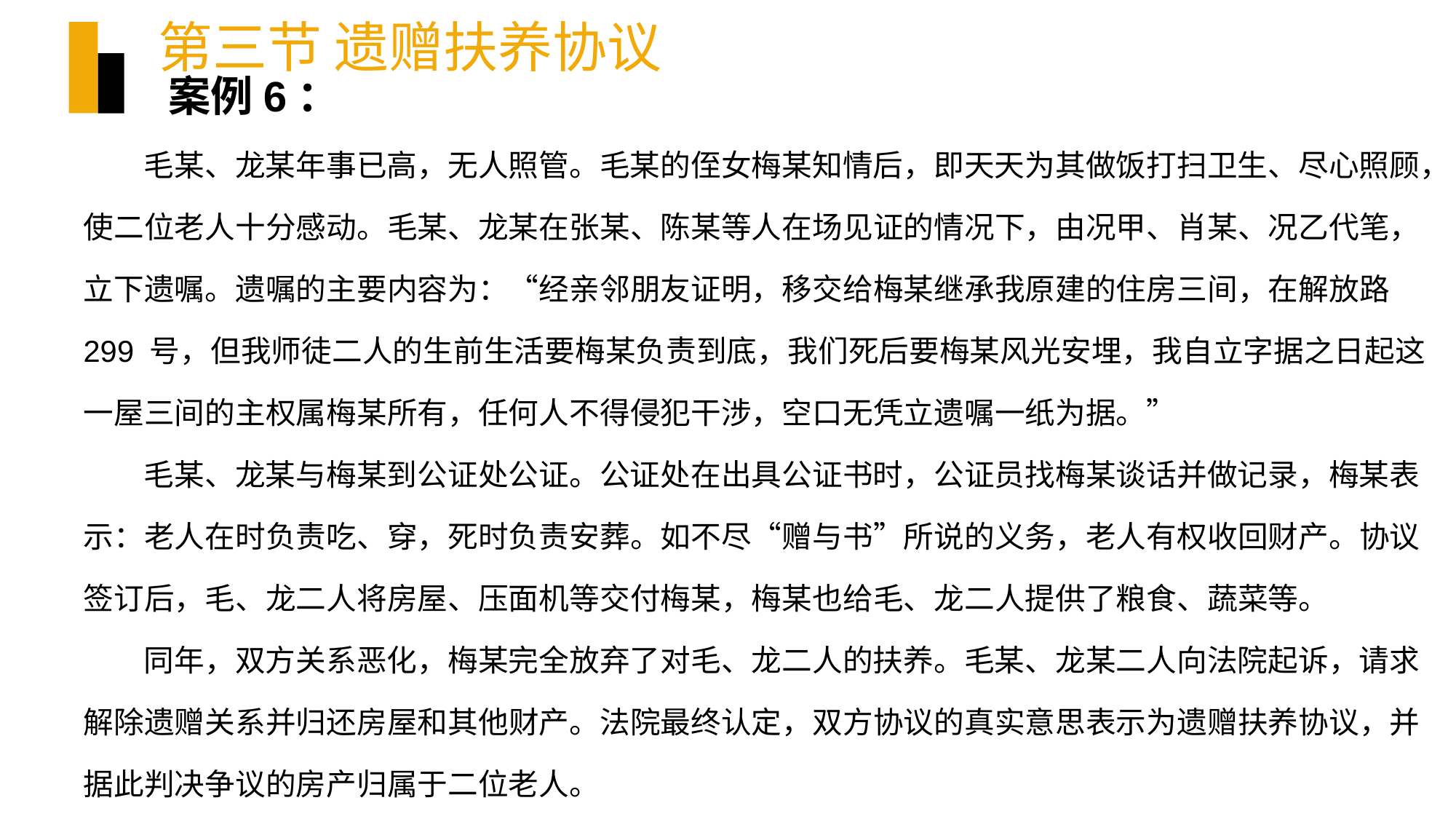

# 第三节 遗赠扶养协议
案例6：
毛某、龙某年事已高，无人照管。毛某的侄女梅某知情后，即天天为其做饭打扫卫生、尽心照顾，使二位老人十分感动。毛某、龙某在张某、陈某等人在场见证的情况下，由况甲、肖某、况乙代笔，立下遗嘱。遗嘱的主要内容为：“经亲邻朋友证明，移交给梅某继承我原建的住房三间，在解放路 299 号，但我师徒二人的生前生活要梅某负责到底，我们死后要梅某风光安埋，我自立字据之日起这一屋三间的主权属梅某所有，任何人不得侵犯干涉，空口无凭立遗嘱一纸为据。”
毛某、龙某与梅某到公证处公证。公证处在出具公证书时，公证员找梅某谈话并做记录，梅某表示：老人在时负责吃、穿，死时负责安葬。如不尽“赠与书”所说的义务，老人有权收回财产。协议签订后，毛、龙二人将房屋、压面机等交付梅某，梅某也给毛、龙二人提供了粮食、蔬菜等。
同年，双方关系恶化，梅某完全放弃了对毛、龙二人的扶养。毛某、龙某二人向法院起诉，请求解除遗赠关系并归还房屋和其他财产。法院最终认定，双方协议的真实意思表示为遗赠扶养协议，并据此判决争议的房产归属于二位老人。